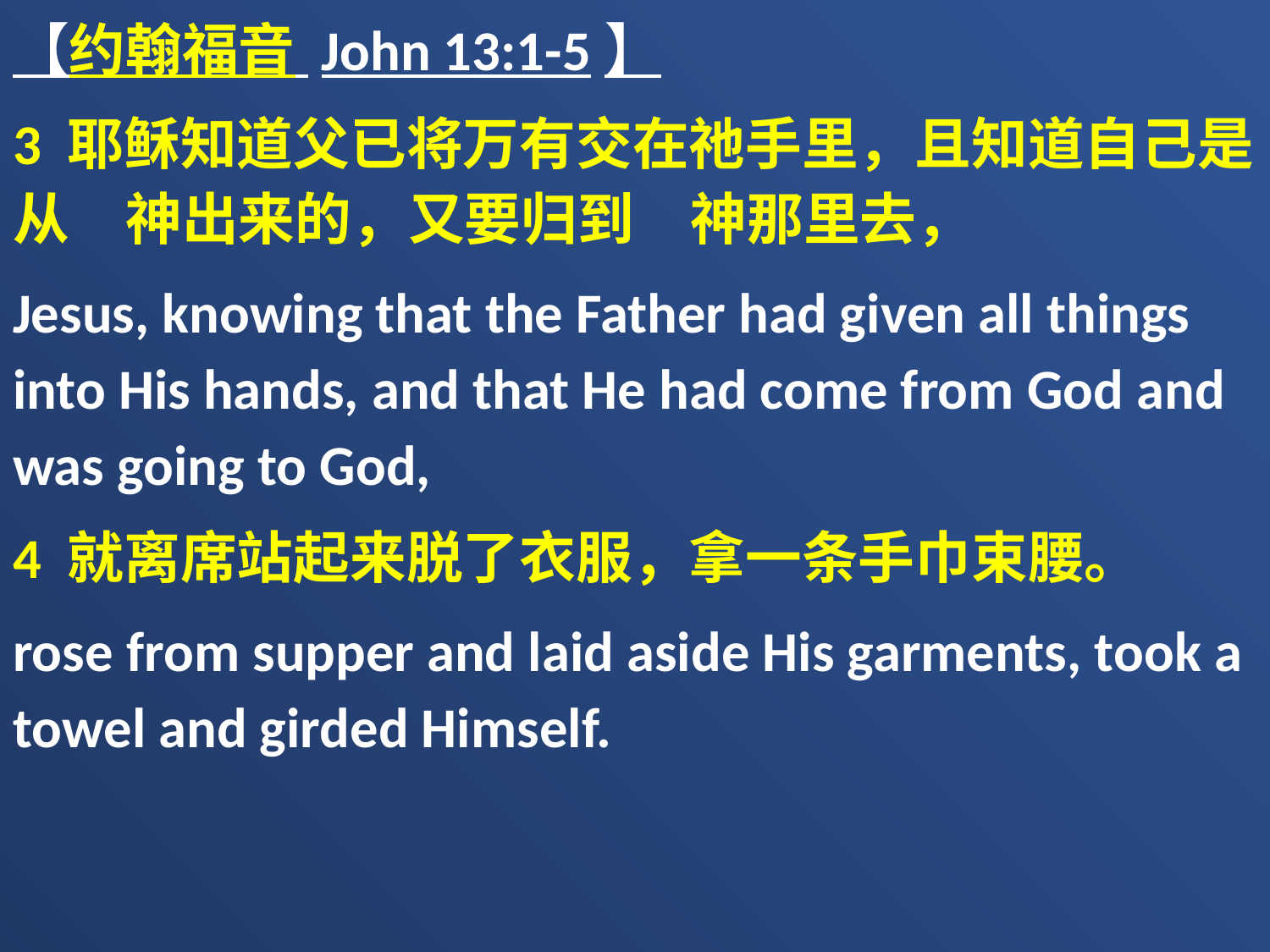

【约翰福音 John 13:1-5】
3 耶稣知道父已将万有交在祂手里，且知道自己是从　神出来的，又要归到　神那里去，
Jesus, knowing that the Father had given all things into His hands, and that He had come from God and was going to God,
4 就离席站起来脱了衣服，拿一条手巾束腰。
rose from supper and laid aside His garments, took a towel and girded Himself.